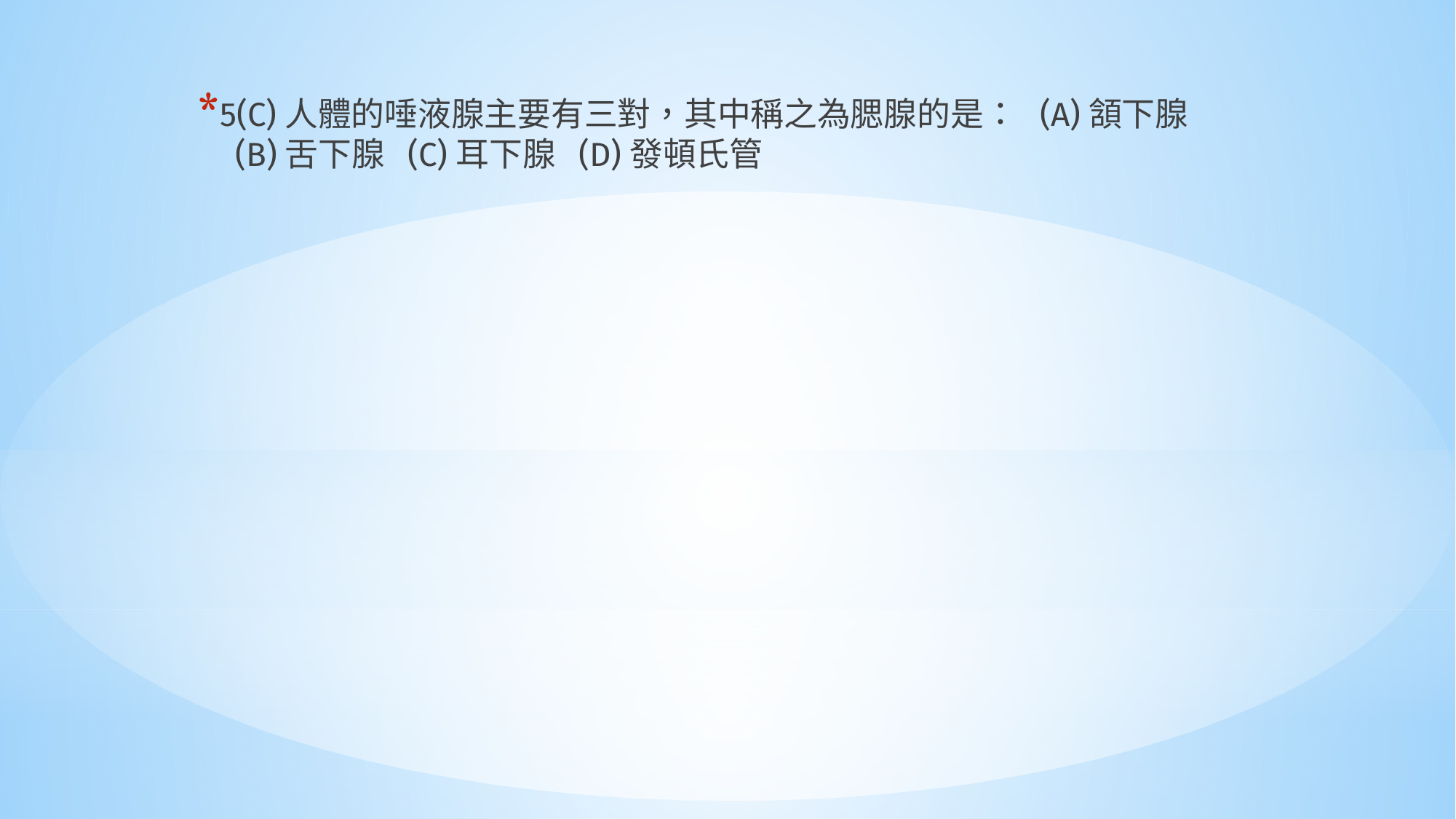

5(C)人體的唾液腺主要有三對，其中稱之為腮腺的是：  (A)頷下腺  (B)舌下腺  (C)耳下腺  (D)發頓氏管
#